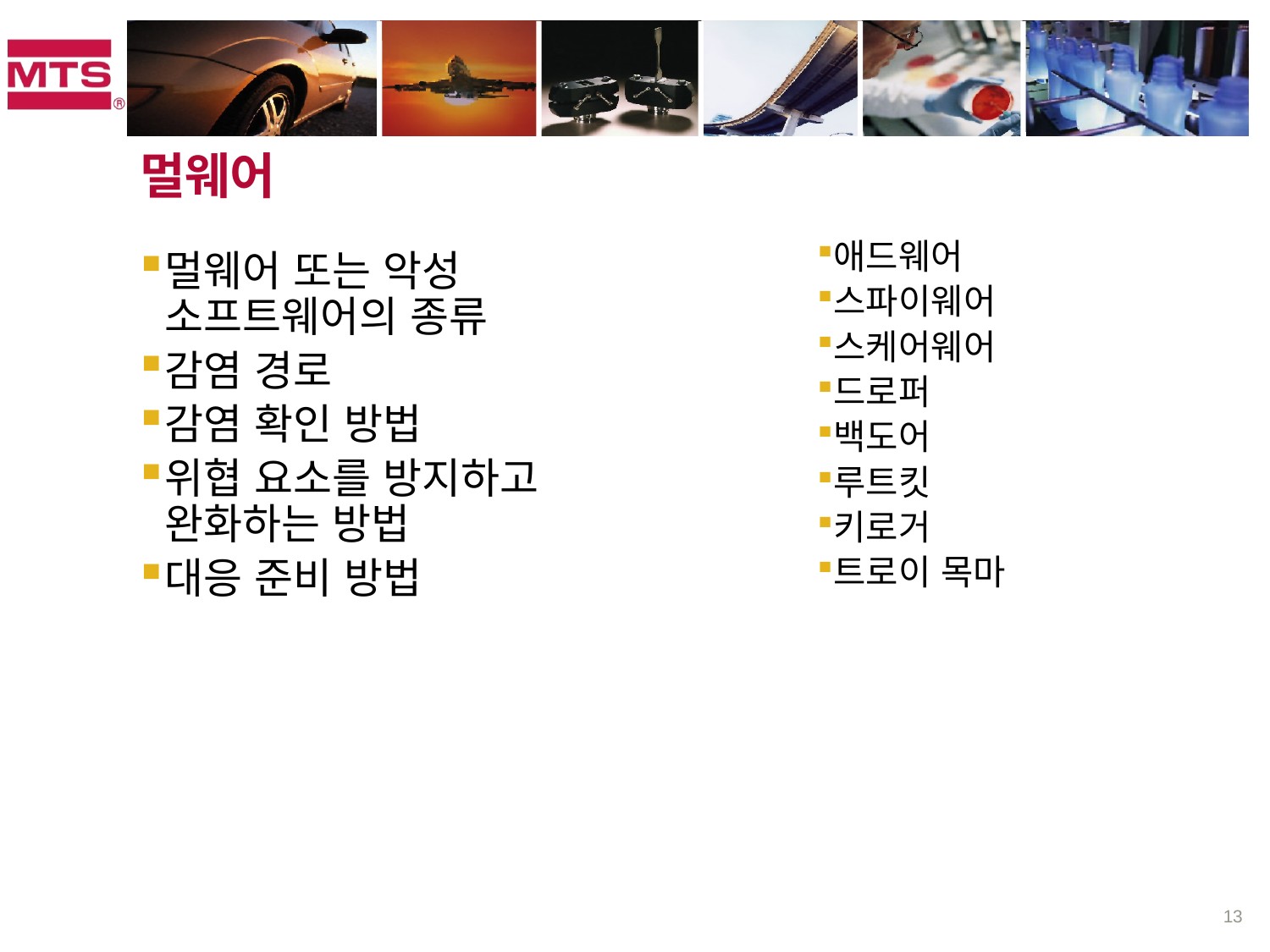

# 멀웨어
애드웨어
스파이웨어
스케어웨어
드로퍼
백도어
루트킷
키로거
트로이 목마

멀웨어 또는 악성 소프트웨어의 종류
감염 경로
감염 확인 방법
위협 요소를 방지하고 완화하는 방법
대응 준비 방법
13